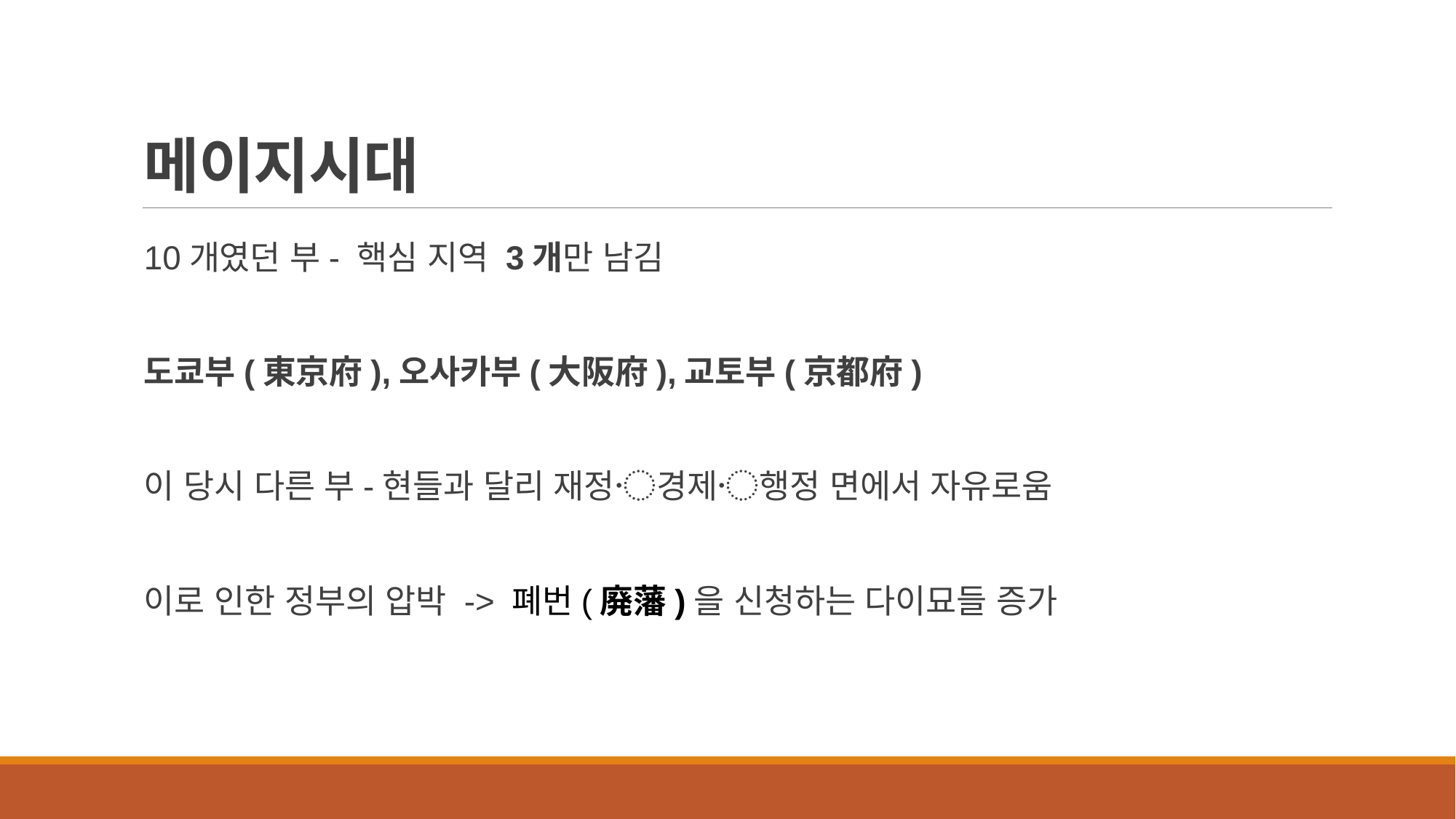

# 메이지시대
10개였던 부- 핵심 지역 3개만 남김

도쿄부(東京府),오사카부(大阪府),교토부(京都府)

이 당시 다른 부-현들과 달리 재정〮경제〮행정 면에서 자유로움

이로 인한 정부의 압박 -> 폐번(廃藩)을 신청하는 다이묘들 증가